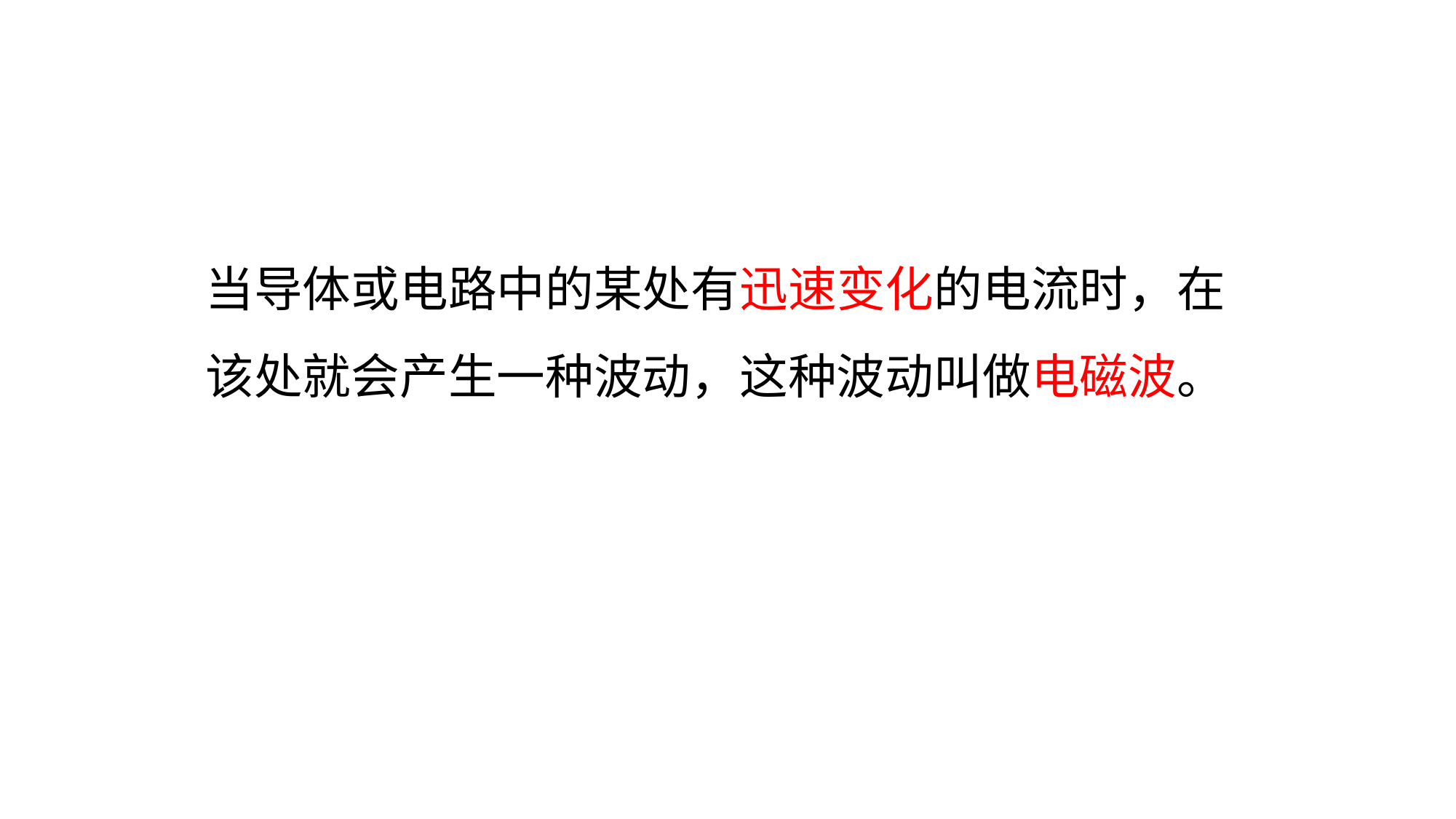

当导体或电路中的某处有迅速变化的电流时，在该处就会产生一种波动，这种波动叫做电磁波。